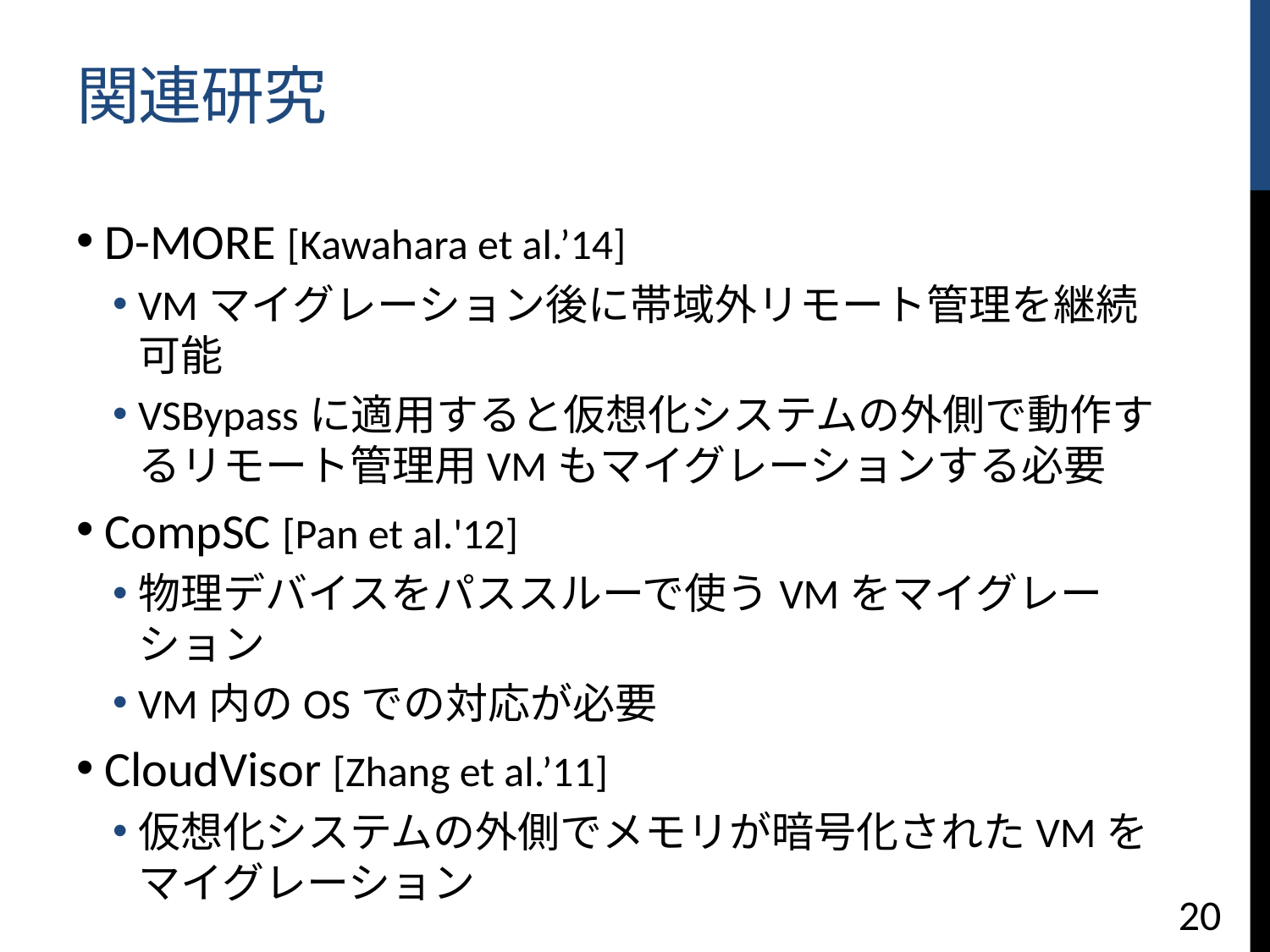

# 関連研究
D-MORE [Kawahara et al.’14]
VMマイグレーション後に帯域外リモート管理を継続可能
VSBypassに適用すると仮想化システムの外側で動作するリモート管理用VMもマイグレーションする必要
CompSC [Pan et al.'12]
物理デバイスをパススルーで使うVMをマイグレーション
VM内のOSでの対応が必要
CloudVisor [Zhang et al.’11]
仮想化システムの外側でメモリが暗号化されたVMをマイグレーション

20